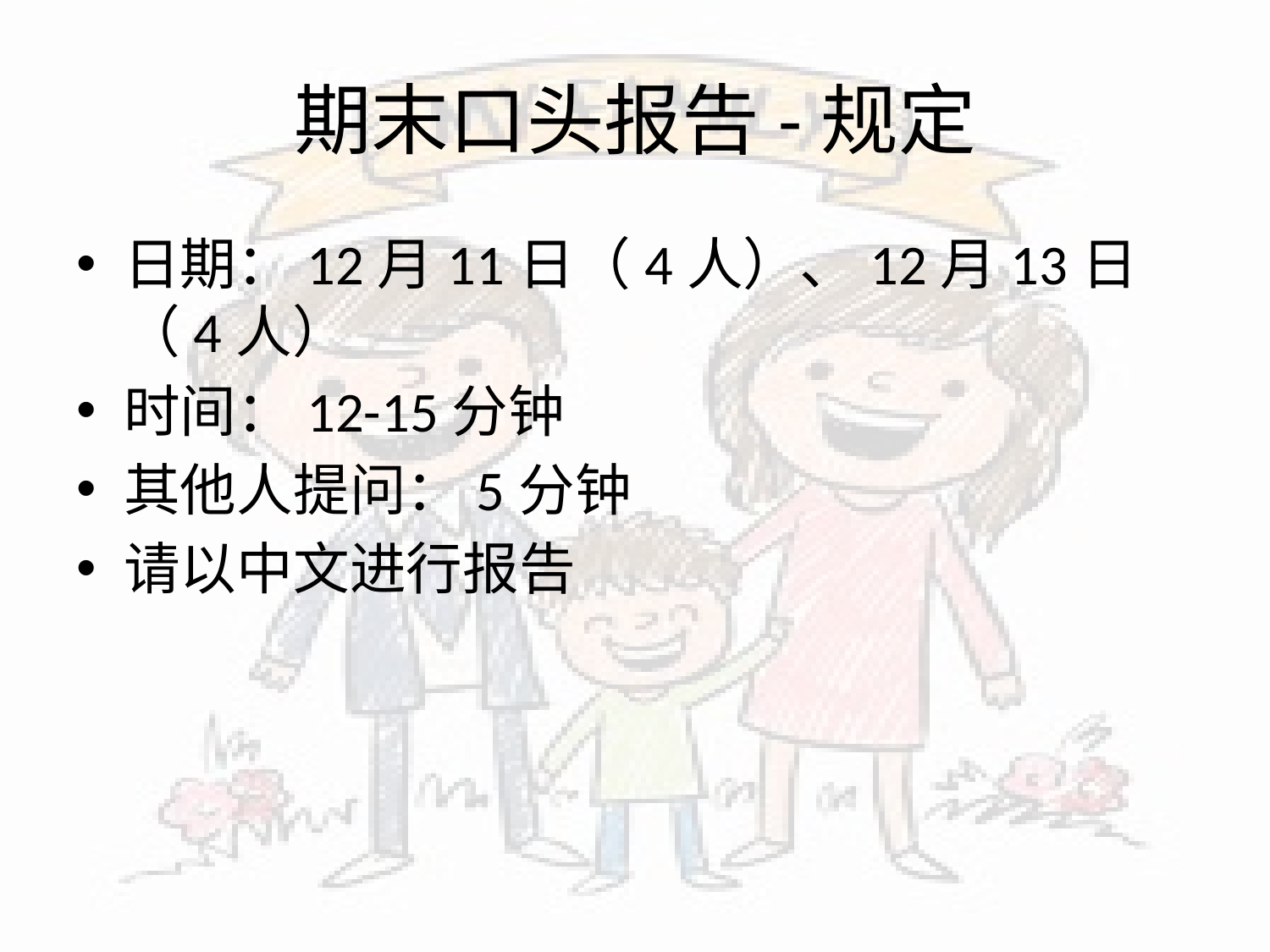

# 期末口头报告-规定
日期：12月11日（4人）、12月13日（4人）
时间：12-15分钟
其他人提问：5分钟
请以中文进行报告